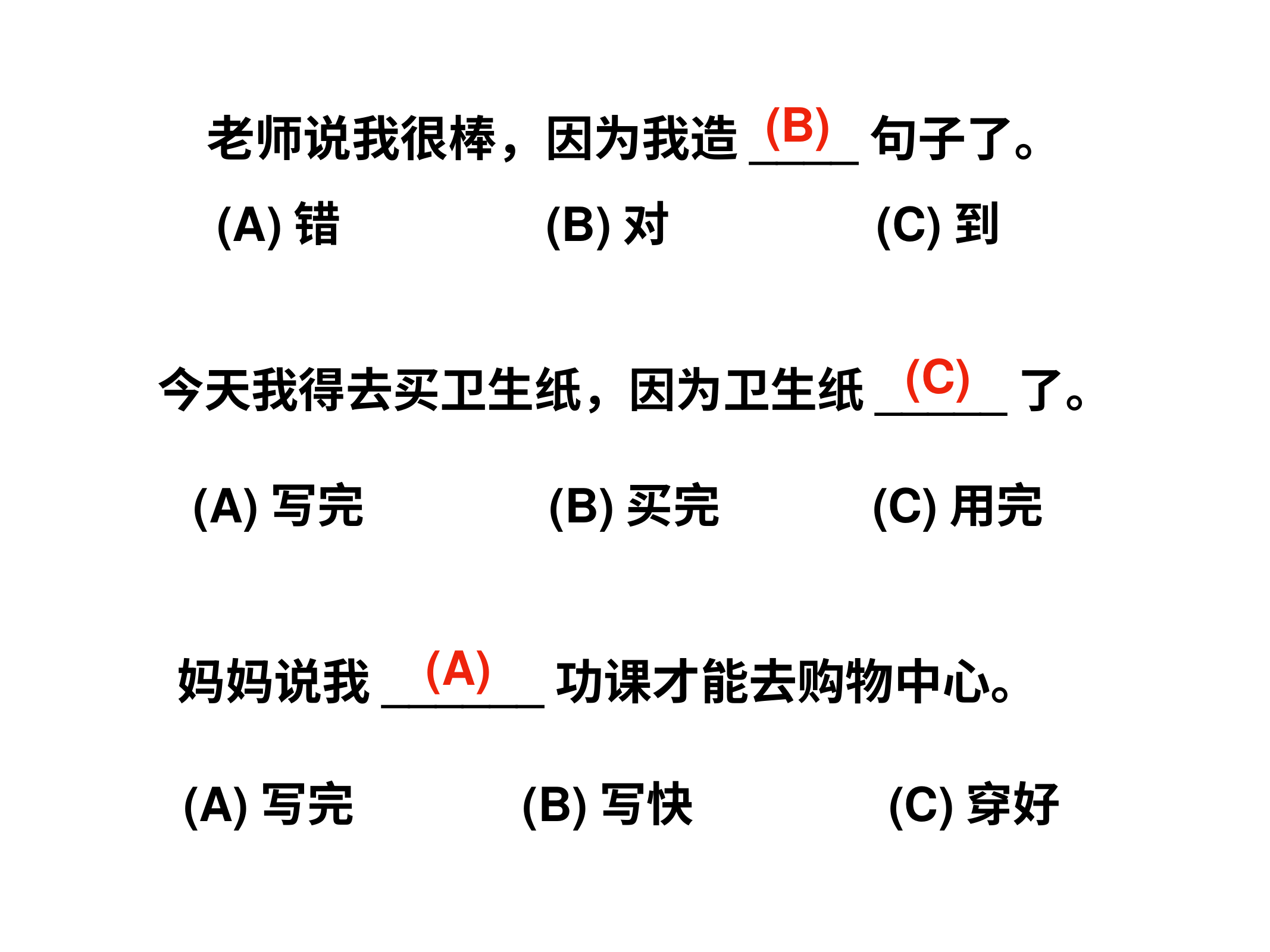

(B)
老师说我很棒，因为我造____句子了。
(A)错
(B)对
(C)到
(C)
今天我得去买卫生纸，因为卫生纸_____了。
(A)写完
(B)买完
(C)用完
(A)
妈妈说我______功课才能去购物中心。
(A)写完
(B)写快
(C)穿好